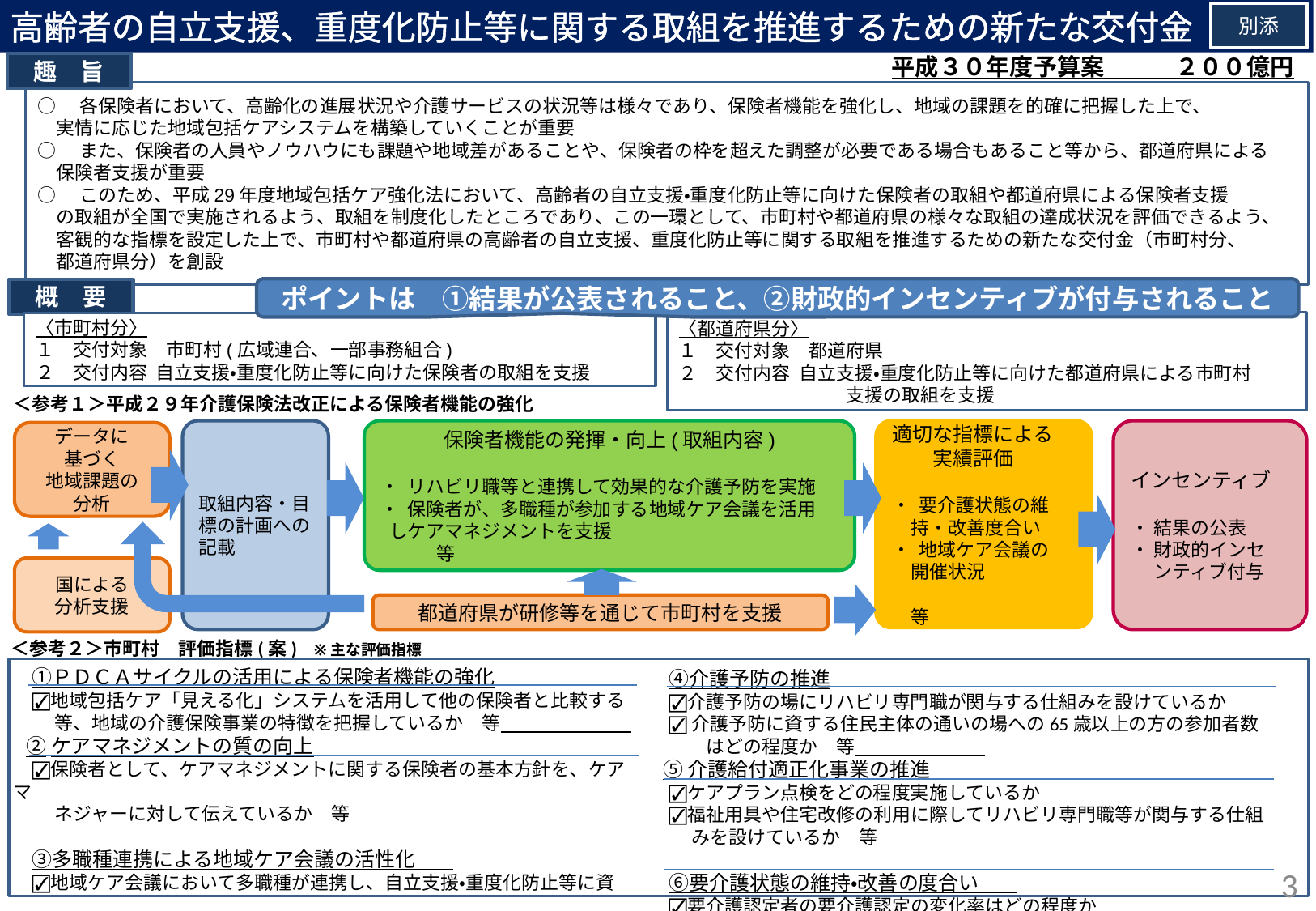

高齢者の自立支援、重度化防止等に関する取組を推進するための新たな交付金
別添
平成３０年度予算案　　　２００億円
趣　旨
○　各保険者において、高齢化の進展状況や介護サービスの状況等は様々であり、保険者機能を強化し、地域の課題を的確に把握した上で、
　実情に応じた地域包括ケアシステムを構築していくことが重要
○　また、保険者の人員やノウハウにも課題や地域差があることや、保険者の枠を超えた調整が必要である場合もあること等から、都道府県による
　保険者支援が重要
○　このため、平成29年度地域包括ケア強化法において、高齢者の自立支援・重度化防止等に向けた保険者の取組や都道府県による保険者支援
　の取組が全国で実施されるよう、取組を制度化したところであり、この一環として、市町村や都道府県の様々な取組の達成状況を評価できるよう、
　客観的な指標を設定した上で、市町村や都道府県の高齢者の自立支援、重度化防止等に関する取組を推進するための新たな交付金（市町村分、
　都道府県分）を創設
ポイントは　①結果が公表されること、②財政的インセンティブが付与されること
概　要
〈都道府県分〉
１　交付対象　都道府県
２　交付内容  自立支援・重度化防止等に向けた都道府県による市町村
　　　　　　　　　支援の取組を支援
〈市町村分〉
１　交付対象　市町村(広域連合、一部事務組合)
２　交付内容  自立支援・重度化防止等に向けた保険者の取組を支援
＜参考１＞平成２９年介護保険法改正による保険者機能の強化
適切な指標による
　　実績評価

・  要介護状態の維
　持・改善度合い
・  地域ケア会議の
　開催状況
　　　　　　　　　　等
インセンティブ

・ 結果の公表
・ 財政的インセ
　 ンティブ付与
保険者機能の発揮・向上(取組内容)

・  リハビリ職等と連携して効果的な介護予防を実施
・  保険者が、多職種が参加する地域ケア会議を活用
 しケアマネジメントを支援　　　　　　　　　　　　　　　等
取組内容・目標の計画への記載
データに
基づく
地域課題の
分析

国による
分析支援

都道府県が研修等を通じて市町村を支援
＜参考２＞市町村　評価指標(案)    ※主な評価指標
　①ＰＤＣＡサイクルの活用による保険者機能の強化
　☑地域包括ケア「見える化」システムを活用して他の保険者と比較する
　 　等、地域の介護保険事業の特徴を把握しているか　等
   ②ケアマネジメントの質の向上
　☑保険者として、ケアマネジメントに関する保険者の基本方針を、ケアマ
　　 ネジャーに対して伝えているか　等
　③多職種連携による地域ケア会議の活性化
　☑地域ケア会議において多職種が連携し、自立支援・重度化防止等に資
　　 する観点から個別事例の検討を行い、対応策を講じているか
　☑地域ケア会議における個別事例の検討件数割合はどの程度か　等

　④介護予防の推進
　☑介護予防の場にリハビリ専門職が関与する仕組みを設けているか
　☑ 介護予防に資する住民主体の通いの場への65歳以上の方の参加者数
　　　はどの程度か　等
   ⑤介護給付適正化事業の推進
　☑ケアプラン点検をどの程度実施しているか
　☑福祉用具や住宅改修の利用に際してリハビリ専門職等が関与する仕組
　　 みを設けているか　等
　⑥要介護状態の維持・改善の度合い
　☑要介護認定者の要介護認定の変化率はどの程度か
3